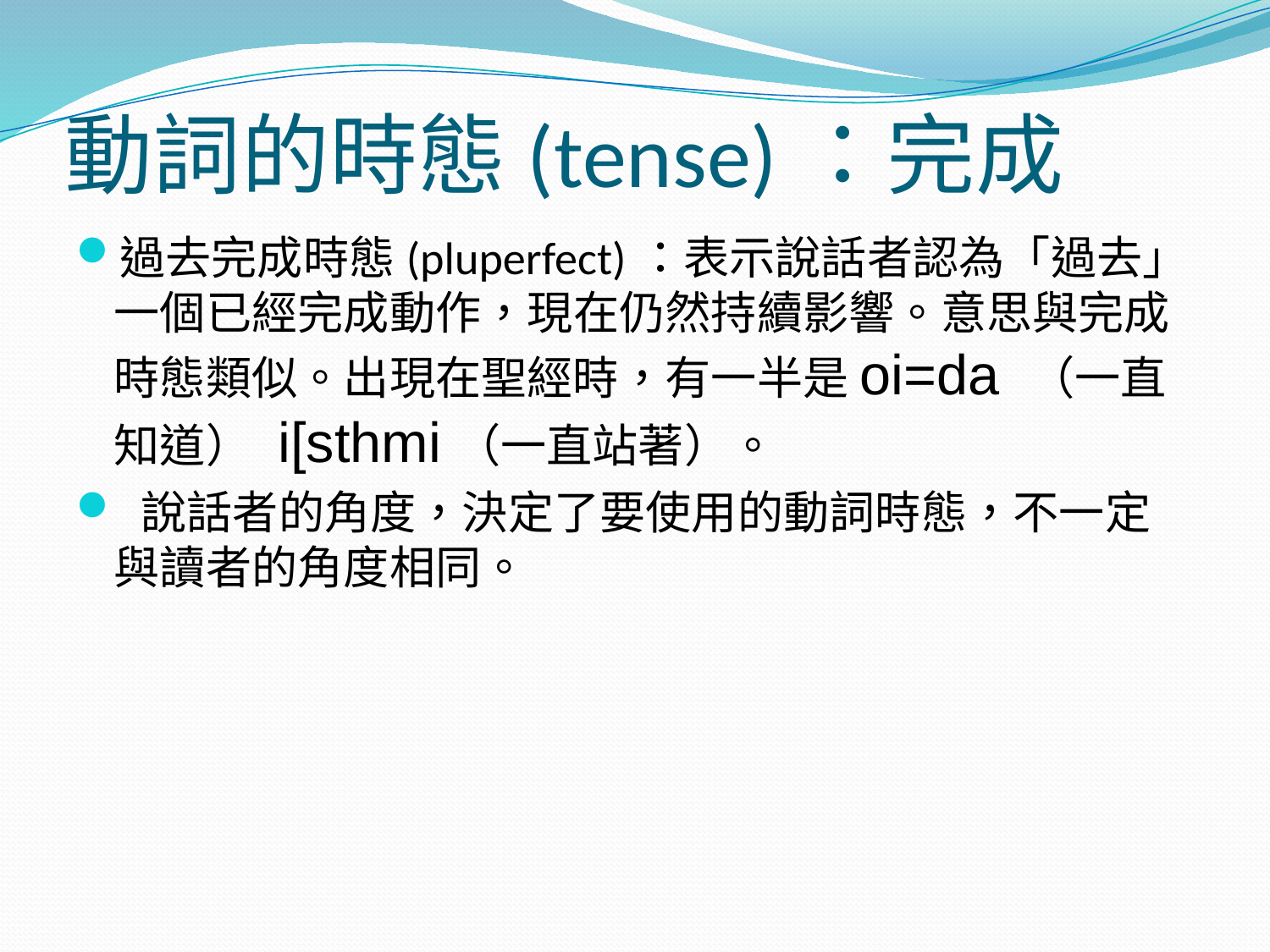

# 動詞的時態(tense)：完成
過去完成時態(pluperfect)：表示說話者認為「過去」一個已經完成動作，現在仍然持續影響。意思與完成時態類似。出現在聖經時，有一半是oi=da （一直知道） i[sthmi（一直站著）。
 說話者的角度，決定了要使用的動詞時態，不一定與讀者的角度相同。